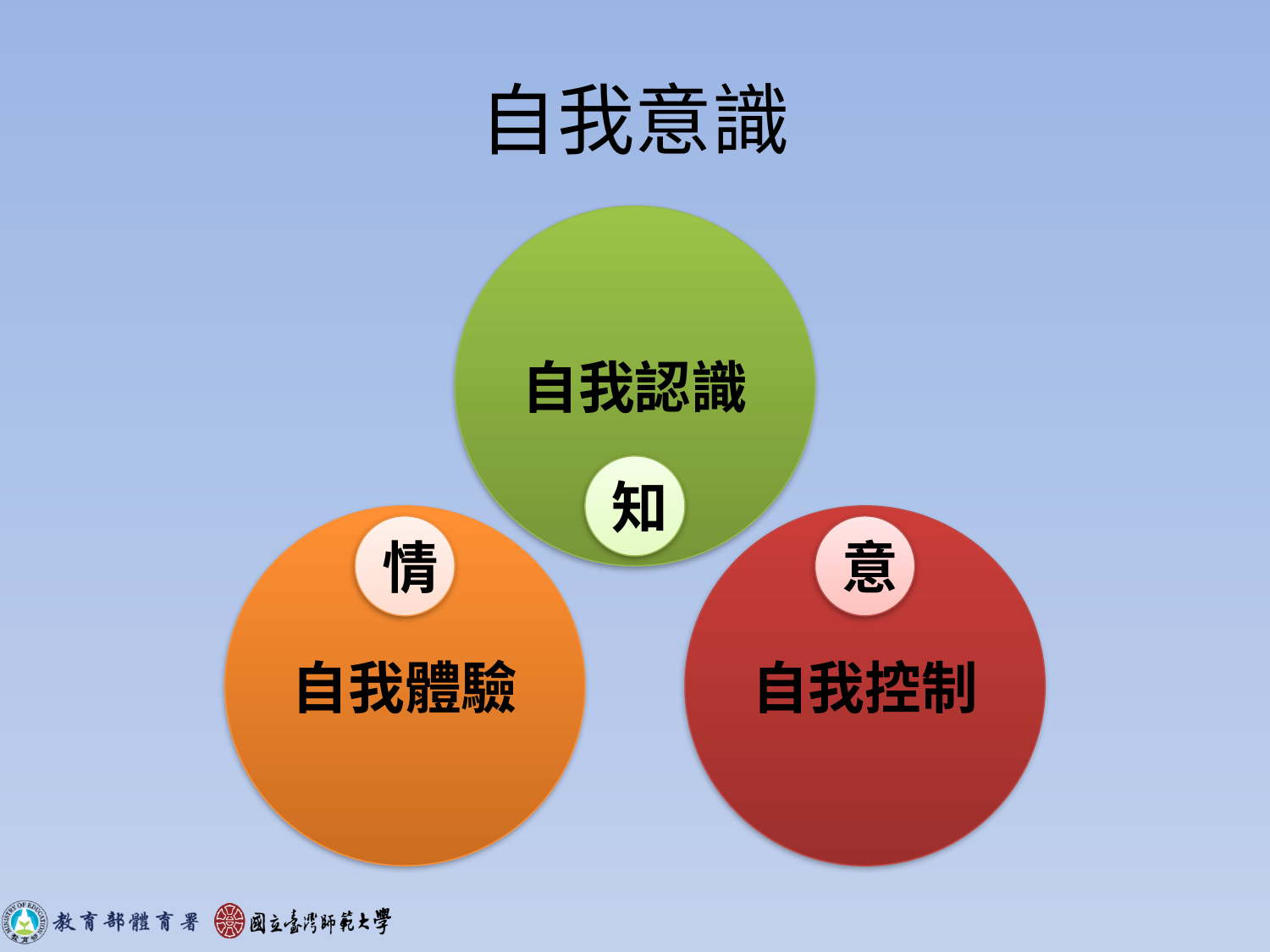

# 自我意識
自我認識
知
自我體驗
自我控制
情
意